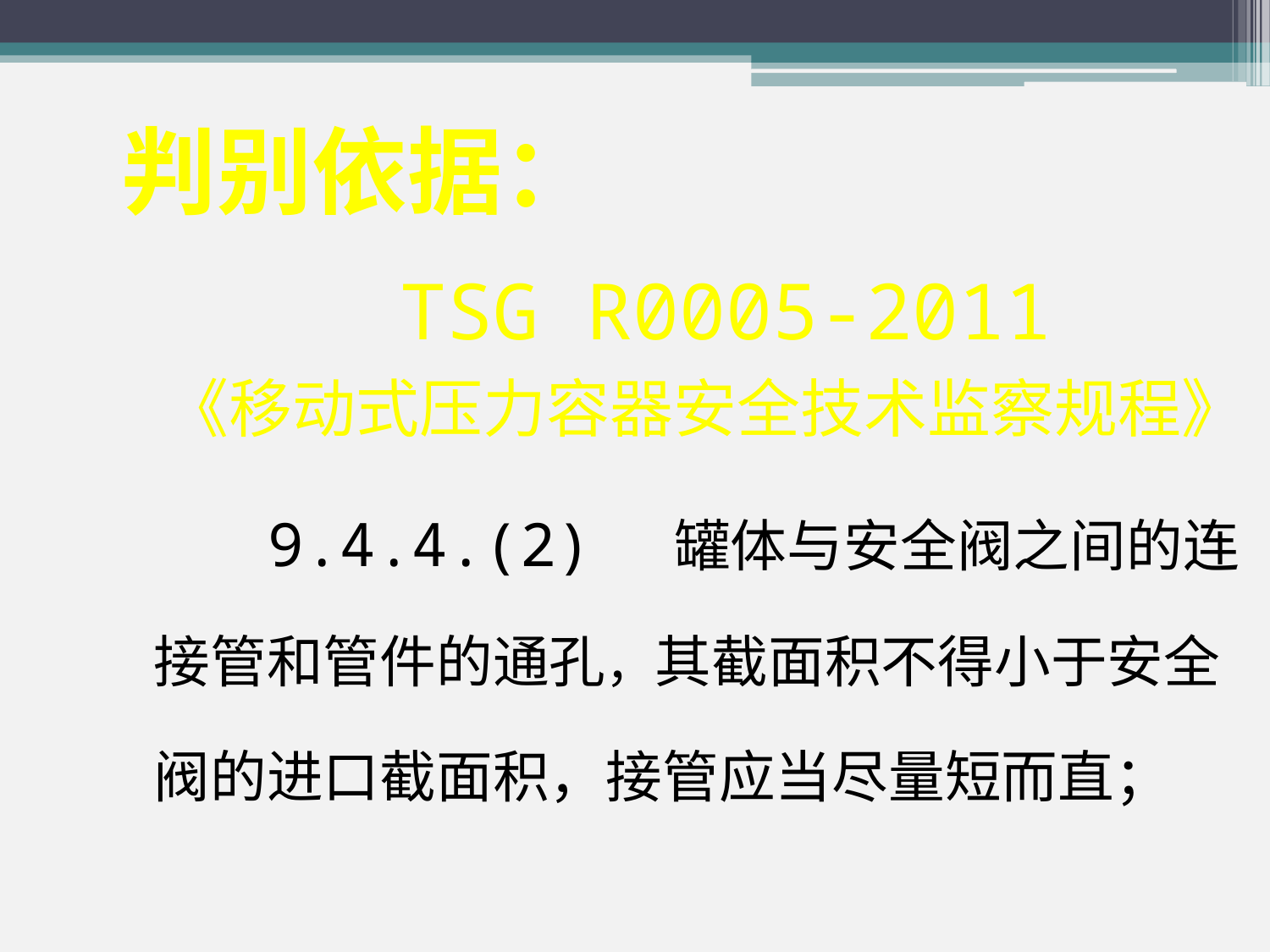

判别依据：
 TSG R0005-2011
《移动式压力容器安全技术监察规程》
      9.4.4.(2)  罐体与安全阀之间的连接管和管件的通孔，其截面积不得小于安全阀的进口截面积，接管应当尽量短而直；